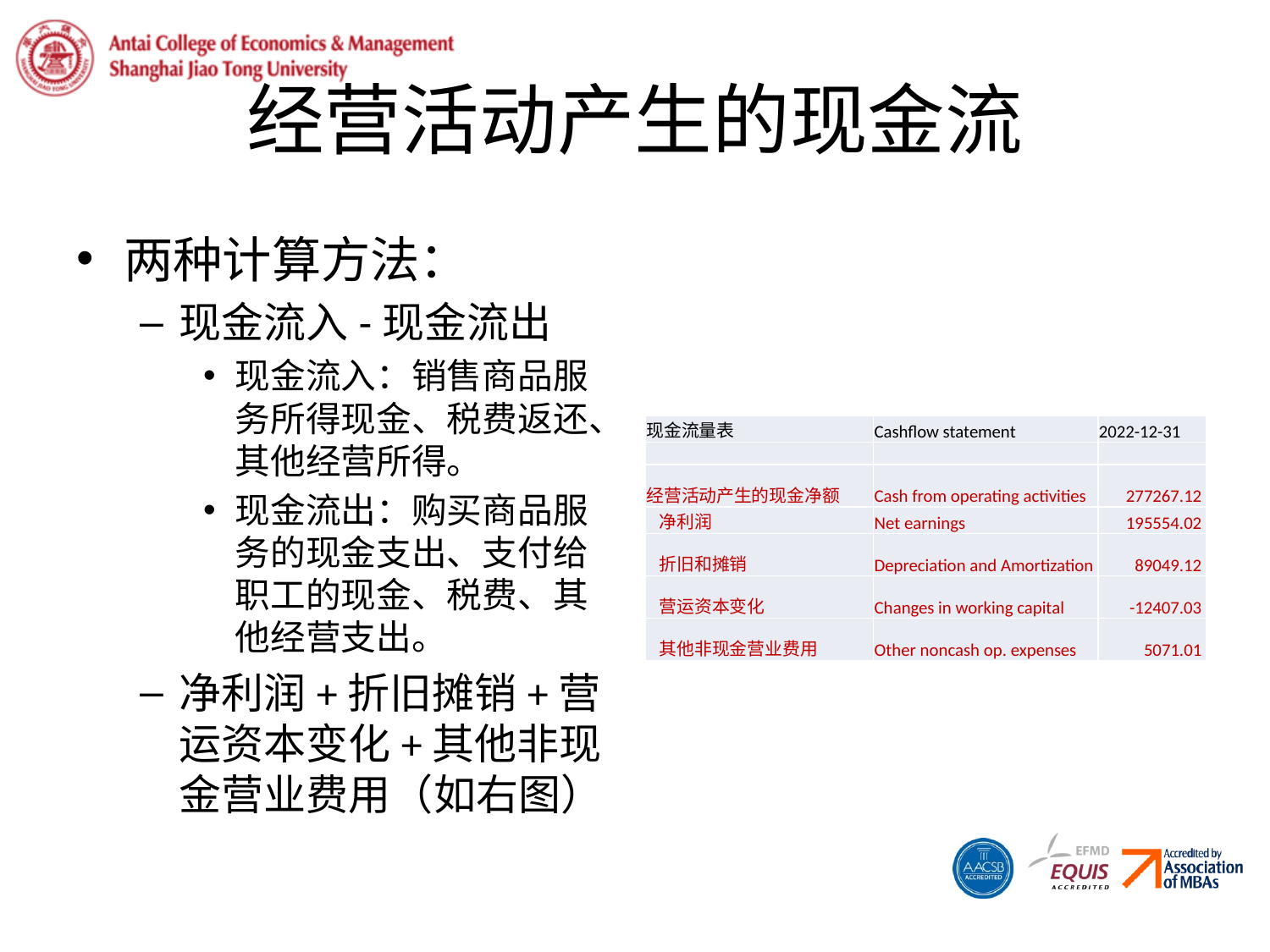

# 经营活动产生的现金流
两种计算方法：
现金流入-现金流出
现金流入：销售商品服务所得现金、税费返还、其他经营所得。
现金流出：购买商品服务的现金支出、支付给职工的现金、税费、其他经营支出。
净利润+折旧摊销+营运资本变化+其他非现金营业费用（如右图）

| 现金流量表 | Cashflow statement | 2022-12-31 |
| --- | --- | --- |
|  |  |  |
| 经营活动产生的现金净额 | Cash from operating activities | 277267.12 |
| 净利润 | Net earnings | 195554.02 |
| 折旧和摊销 | Depreciation and Amortization | 89049.12 |
| 营运资本变化 | Changes in working capital | -12407.03 |
| 其他非现金营业费用 | Other noncash op. expenses | 5071.01 |